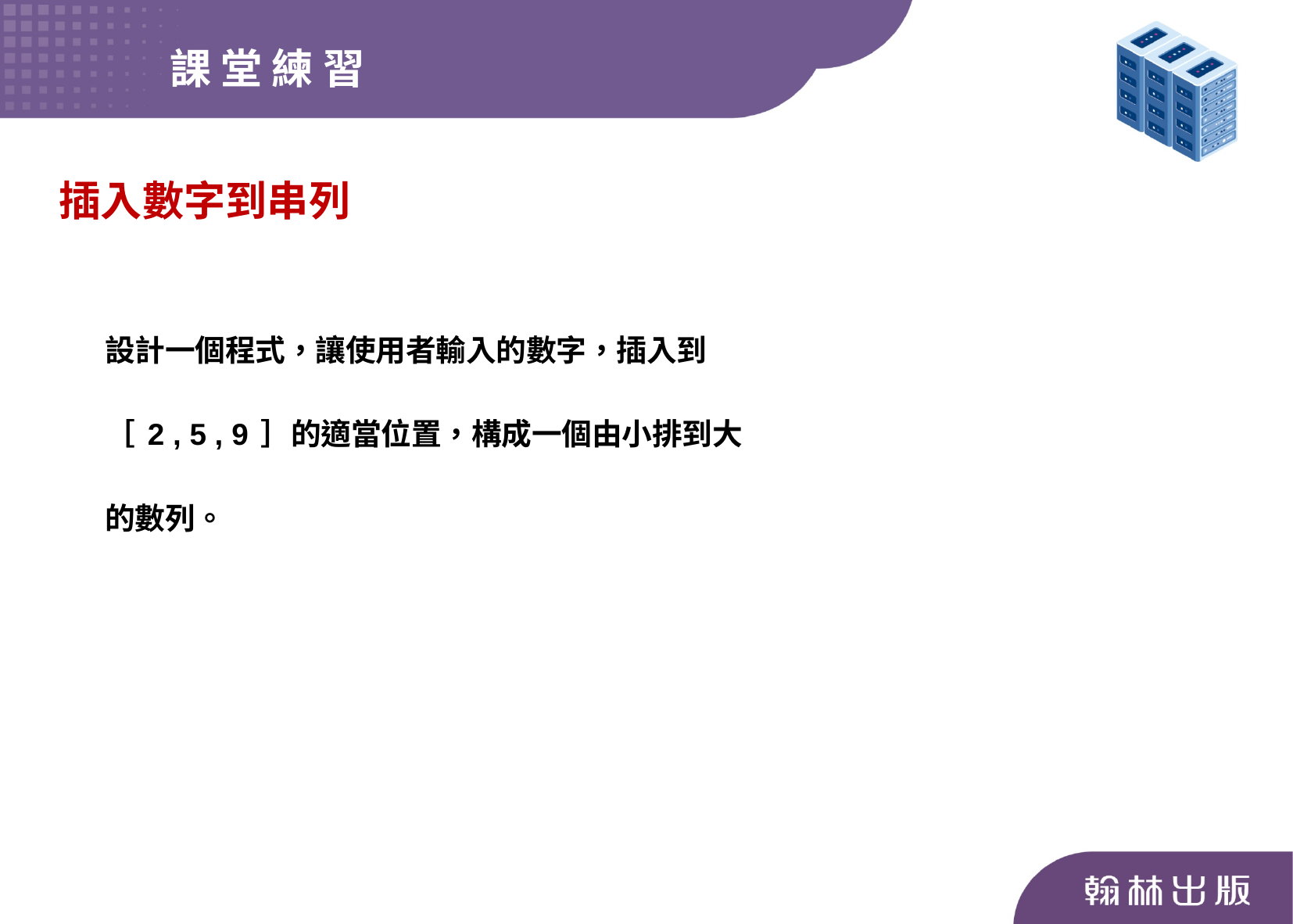

課 堂 練 習
插入數字到串列

設計一個程式，讓使用者輸入的數字，插入到
［2 , 5 , 9］的適當位置，構成一個由小排到大
的數列。